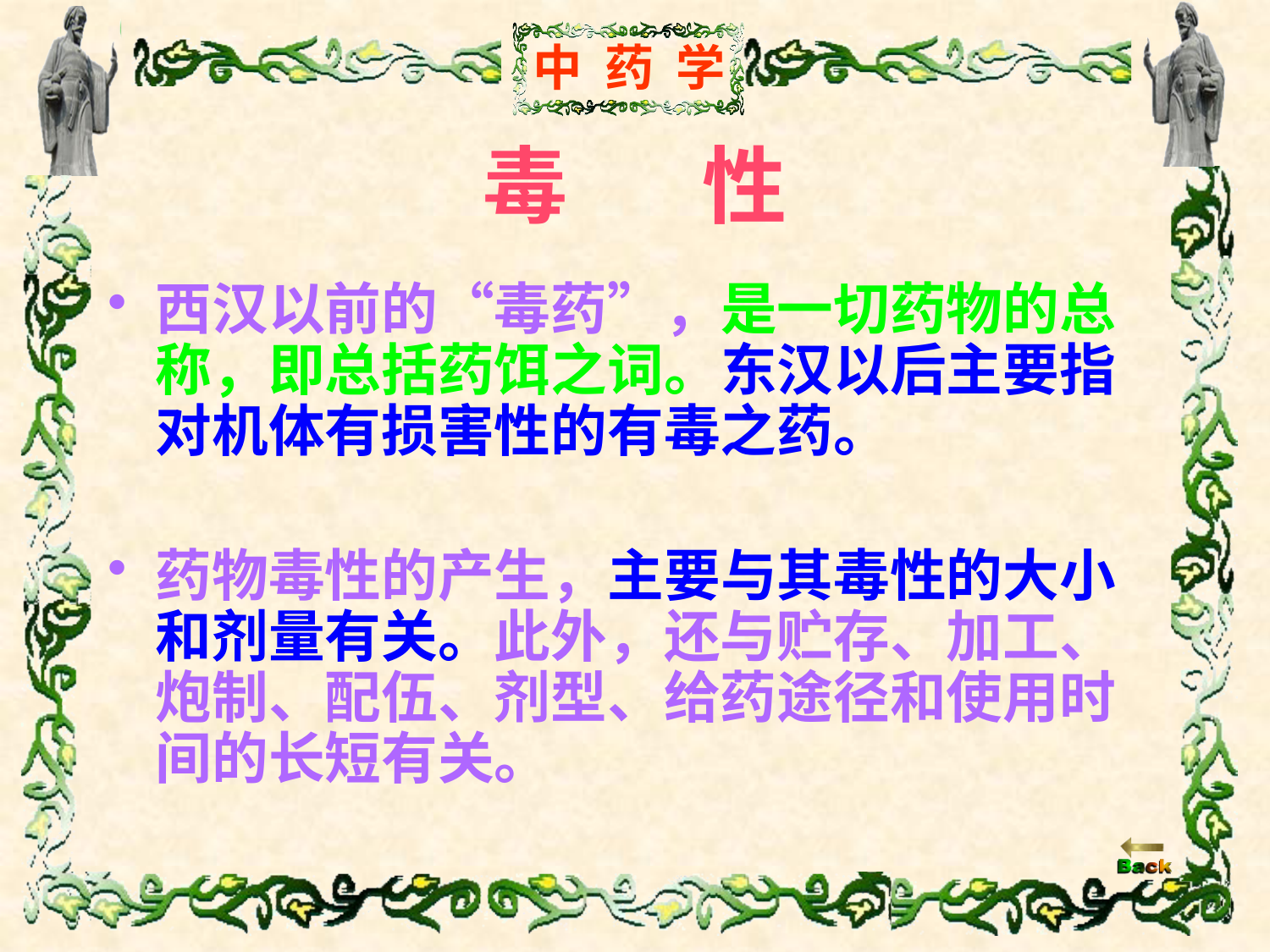

# 毒       性
西汉以前的“毒药”，是一切药物的总称，即总括药饵之词。东汉以后主要指对机体有损害性的有毒之药。

药物毒性的产生，主要与其毒性的大小和剂量有关。此外，还与贮存、加工、炮制、配伍、剂型、给药途径和使用时间的长短有关。